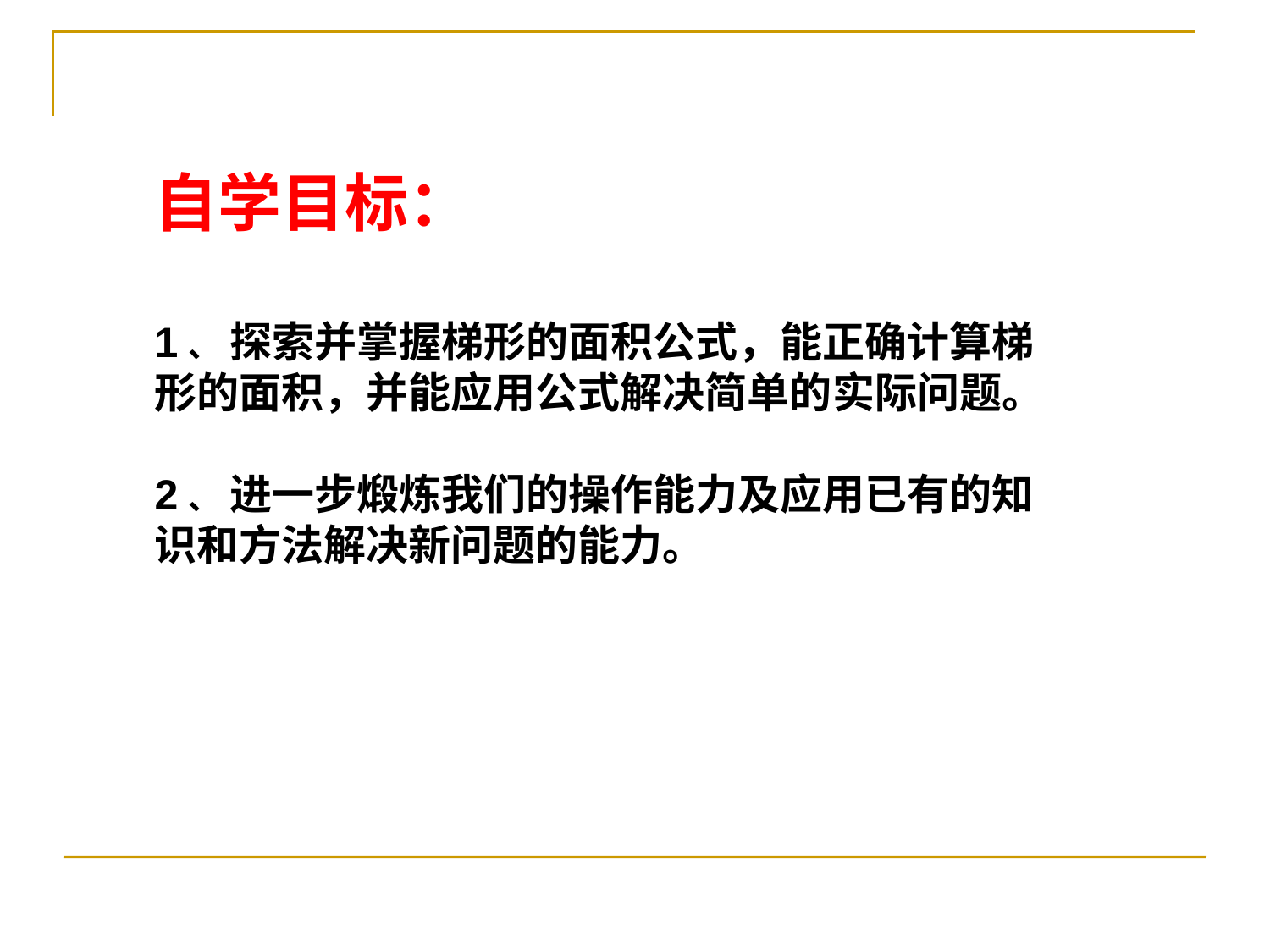

自学目标：

1、 探索并掌握梯形的面积公式，能正确计算梯形的面积，并能应用公式解决简单的实际问题。

2、 进一步煅炼我们的操作能力及应用已有的知识和方法解决新问题的能力。